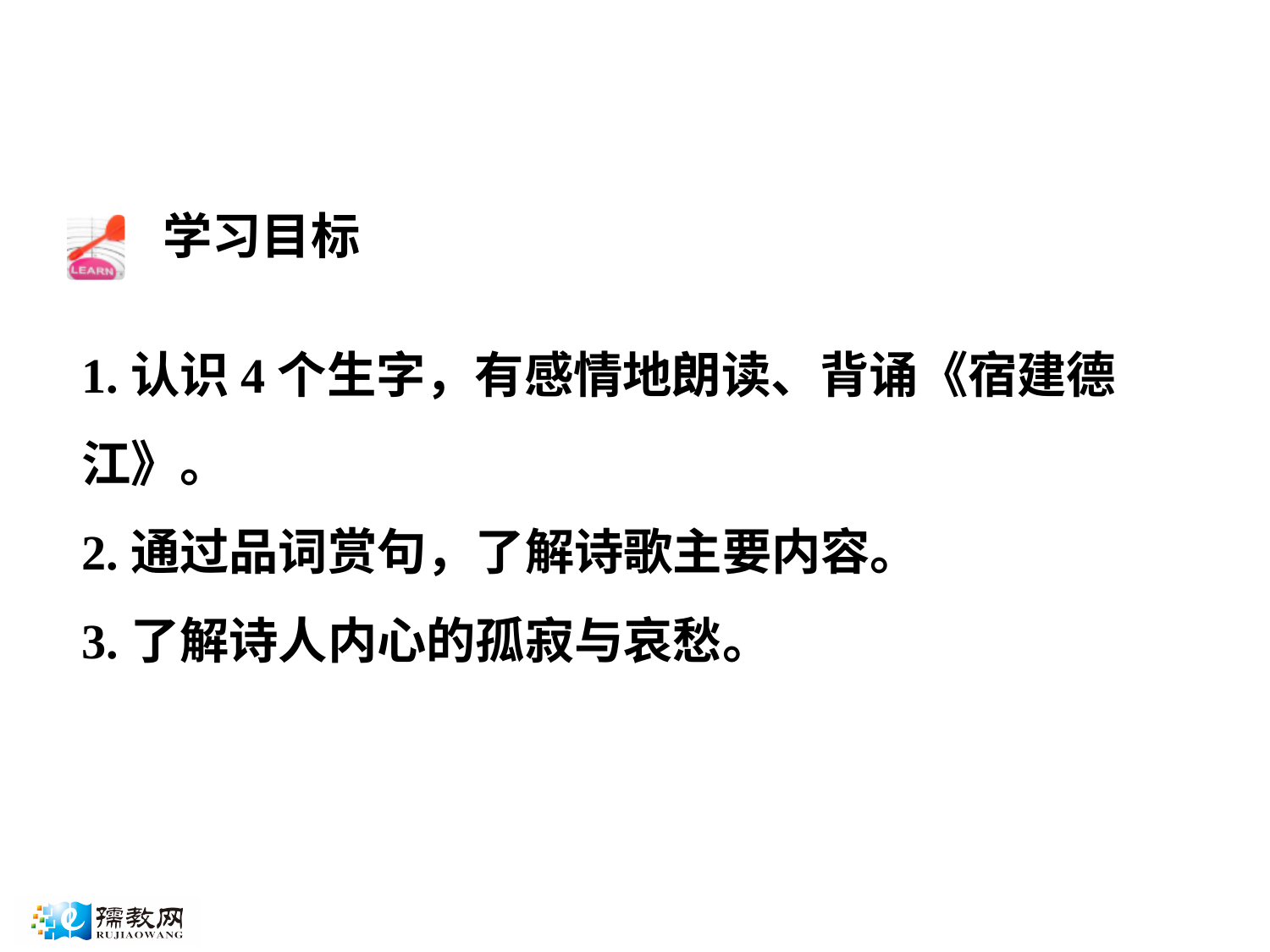

学习目标

1.认识4个生字，有感情地朗读、背诵《宿建德江》。
2.通过品词赏句，了解诗歌主要内容。
3.了解诗人内心的孤寂与哀愁。